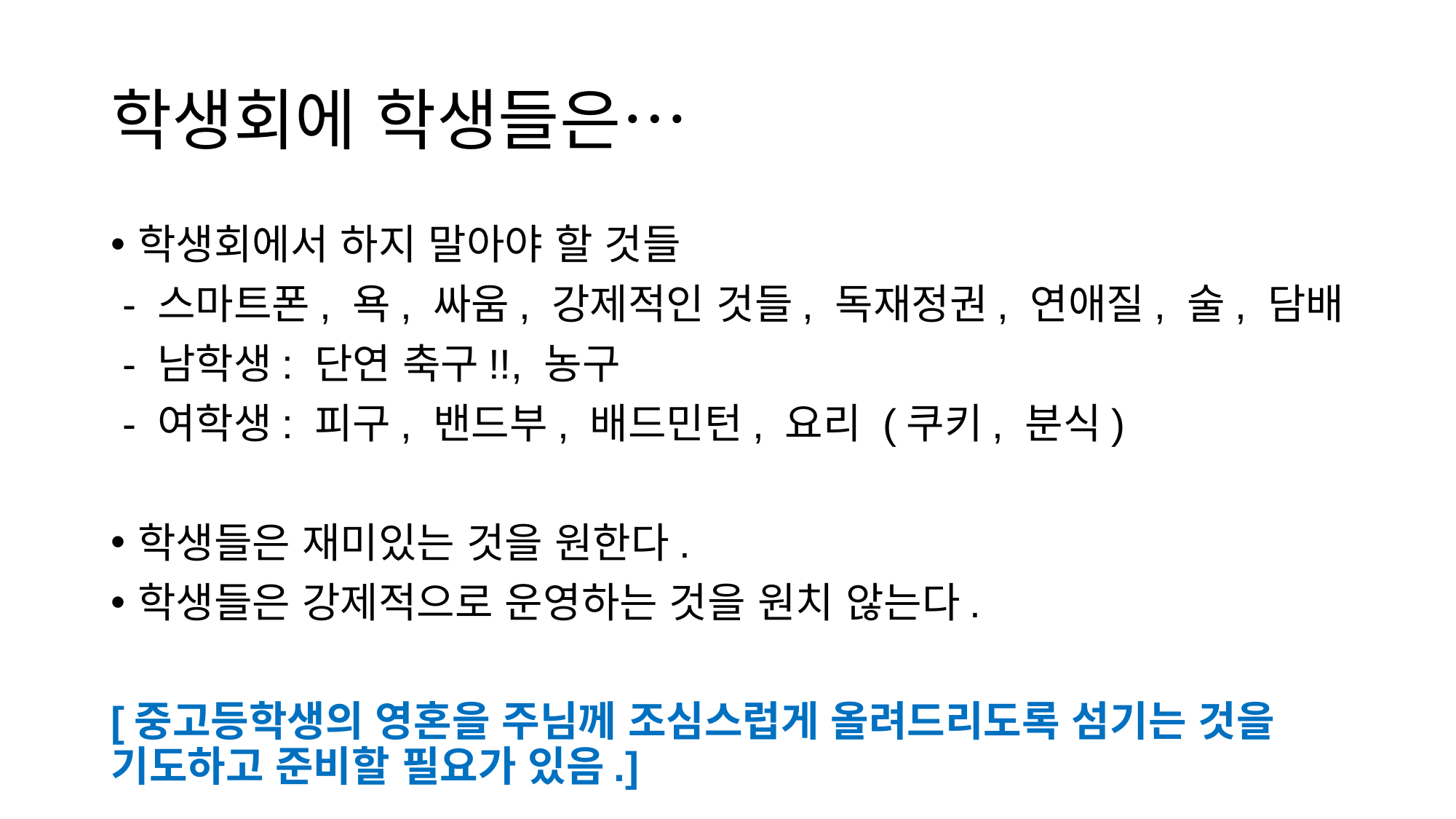

# 학생회에 학생들은…
학생회에서 하지 말아야 할 것들
 - 스마트폰, 욕, 싸움, 강제적인 것들, 독재정권, 연애질, 술, 담배
 - 남학생: 단연 축구!!, 농구
 - 여학생: 피구, 밴드부, 배드민턴, 요리 (쿠키, 분식)

학생들은 재미있는 것을 원한다.
학생들은 강제적으로 운영하는 것을 원치 않는다.

[중고등학생의 영혼을 주님께 조심스럽게 올려드리도록 섬기는 것을 기도하고 준비할 필요가 있음.]